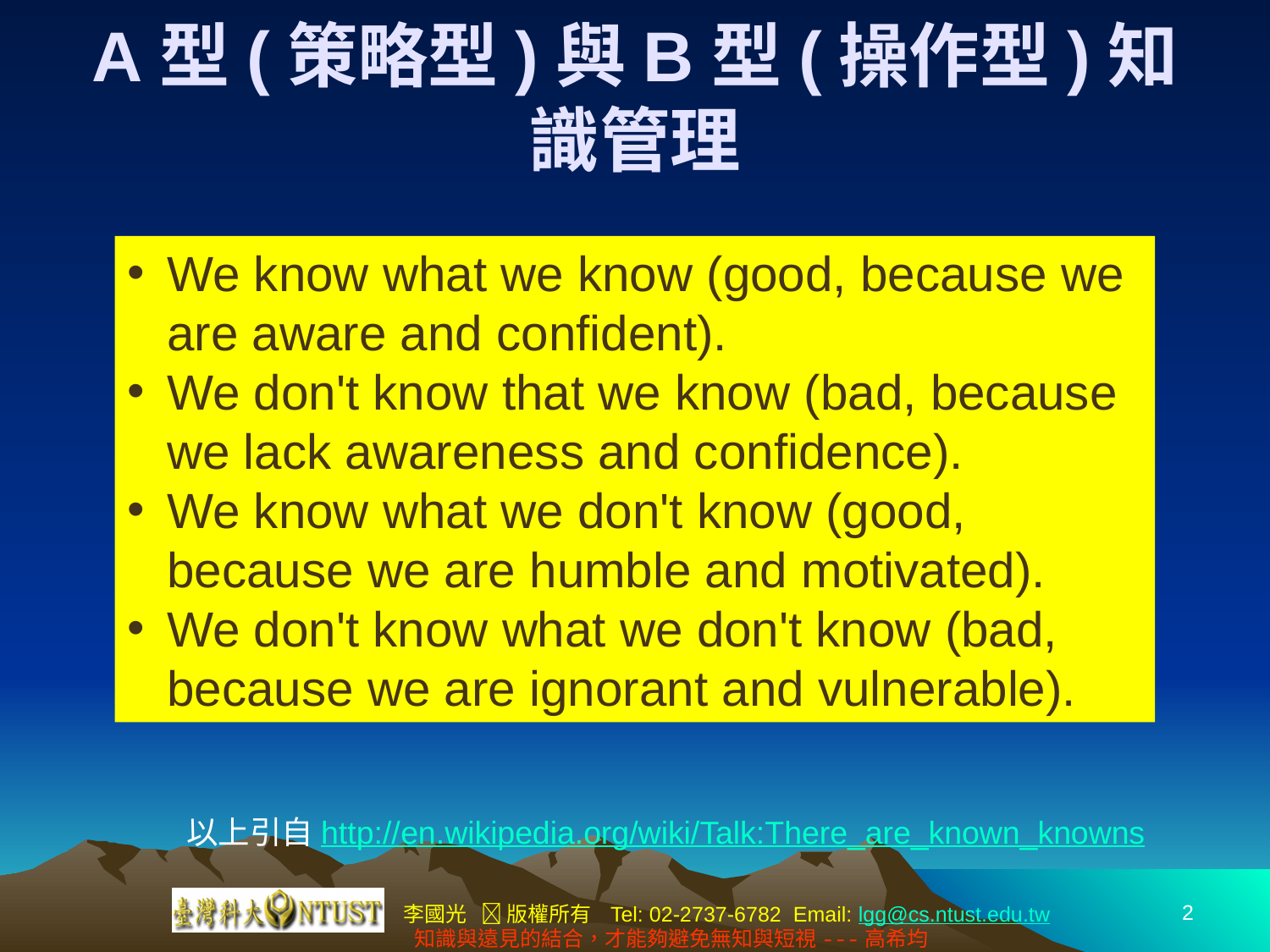

# A型(策略型)與B型(操作型)知識管理
We know what we know (good, because we are aware and confident).
We don't know that we know (bad, because we lack awareness and confidence).
We know what we don't know (good, because we are humble and motivated).
We don't know what we don't know (bad, because we are ignorant and vulnerable).
以上引自http://en.wikipedia.org/wiki/Talk:There_are_known_knowns
2